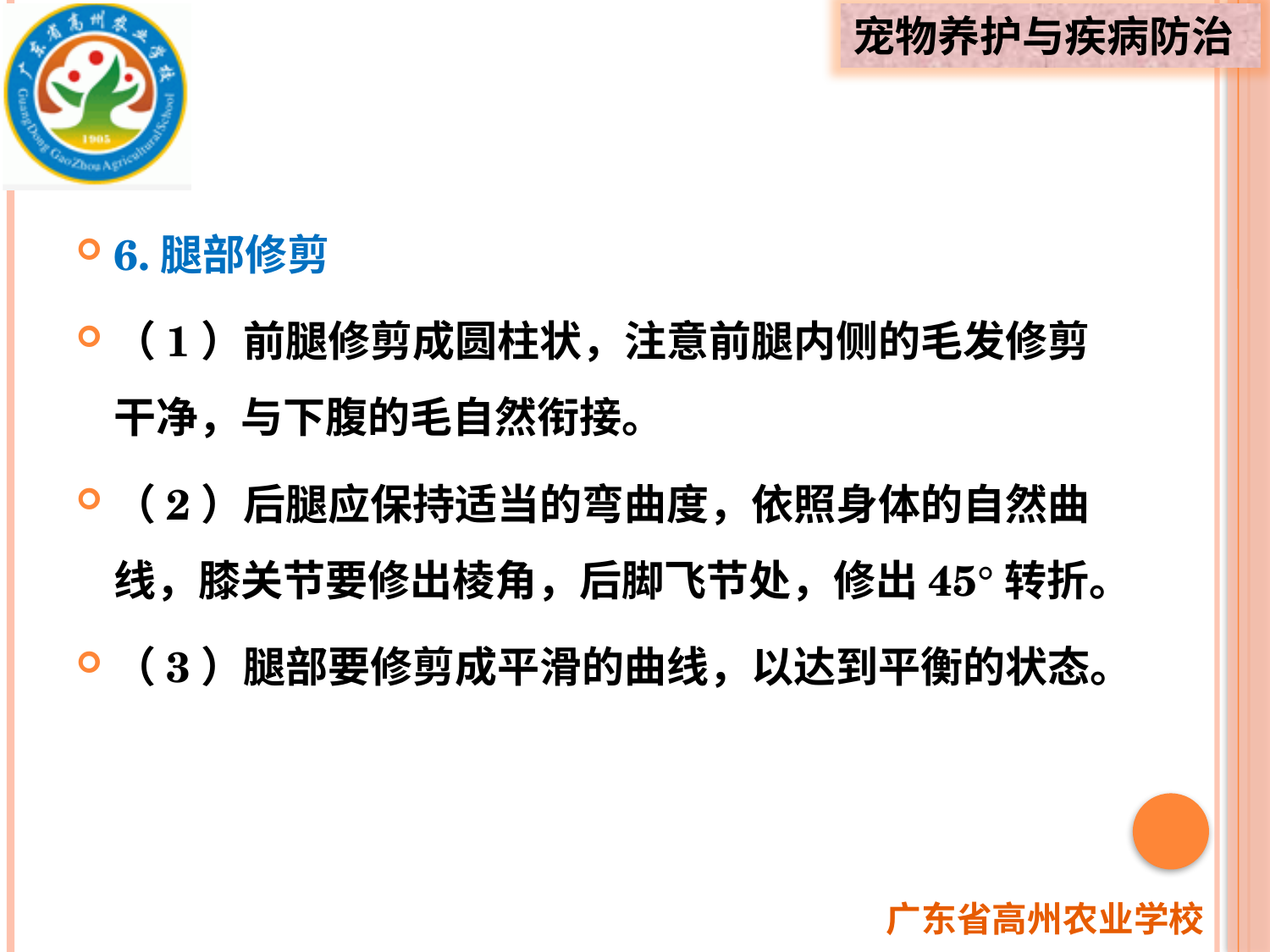

6.腿部修剪
（1）前腿修剪成圆柱状，注意前腿内侧的毛发修剪干净，与下腹的毛自然衔接。
（2）后腿应保持适当的弯曲度，依照身体的自然曲线，膝关节要修出棱角，后脚飞节处，修出45°转折。
（3）腿部要修剪成平滑的曲线，以达到平衡的状态。